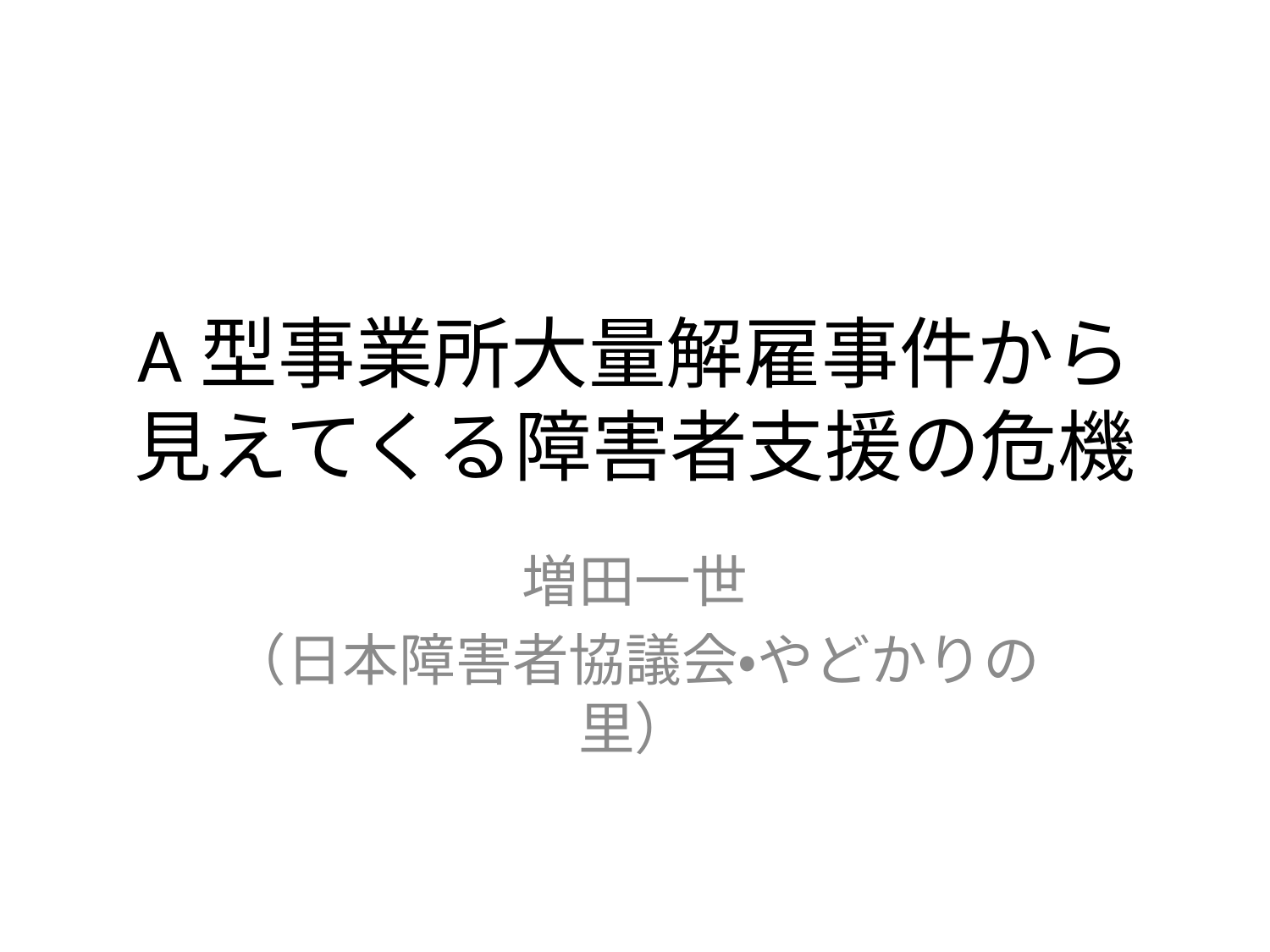

# A型事業所大量解雇事件から見えてくる障害者支援の危機
増田一世
（日本障害者協議会・やどかりの里）